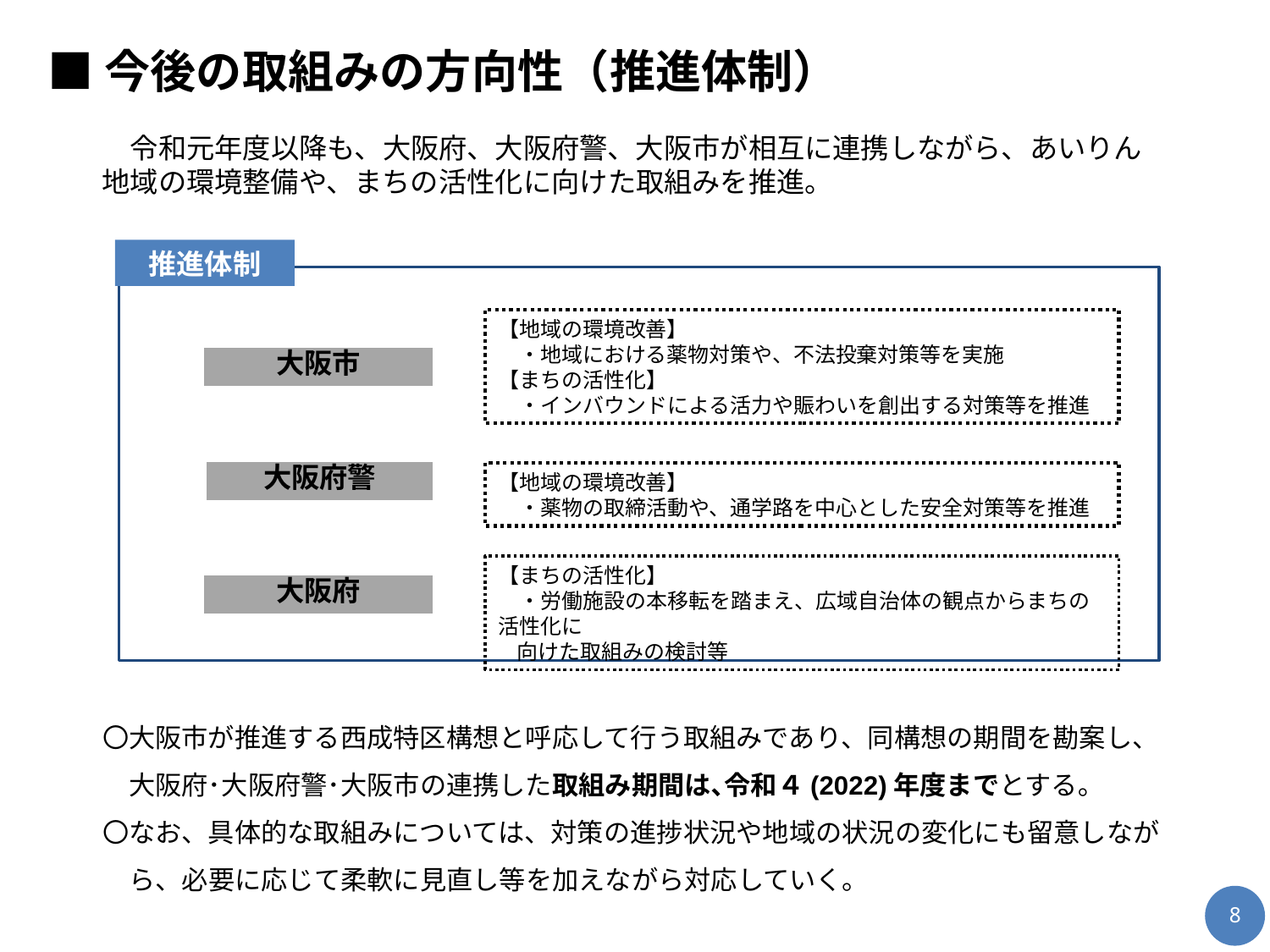

■今後の取組みの方向性（推進体制）
　令和元年度以降も、大阪府、大阪府警、大阪市が相互に連携しながら、あいりん
地域の環境整備や、まちの活性化に向けた取組みを推進。
推進体制

【地域の環境改善】
　・地域における薬物対策や、不法投棄対策等を実施
【まちの活性化】
　・インバウンドによる活力や賑わいを創出する対策等を推進
大阪市
大阪府警
【地域の環境改善】
　・薬物の取締活動や、通学路を中心とした安全対策等を推進
【まちの活性化】
　・労働施設の本移転を踏まえ、広域自治体の観点からまちの活性化に
   向けた取組みの検討等
大阪府
　〇大阪市が推進する西成特区構想と呼応して行う取組みであり、同構想の期間を勘案し、
　　大阪府･大阪府警･大阪市の連携した取組み期間は､令和４(2022)年度までとする｡
　〇なお、具体的な取組みについては、対策の進捗状況や地域の状況の変化にも留意しなが
　　ら、必要に応じて柔軟に見直し等を加えながら対応していく。
8